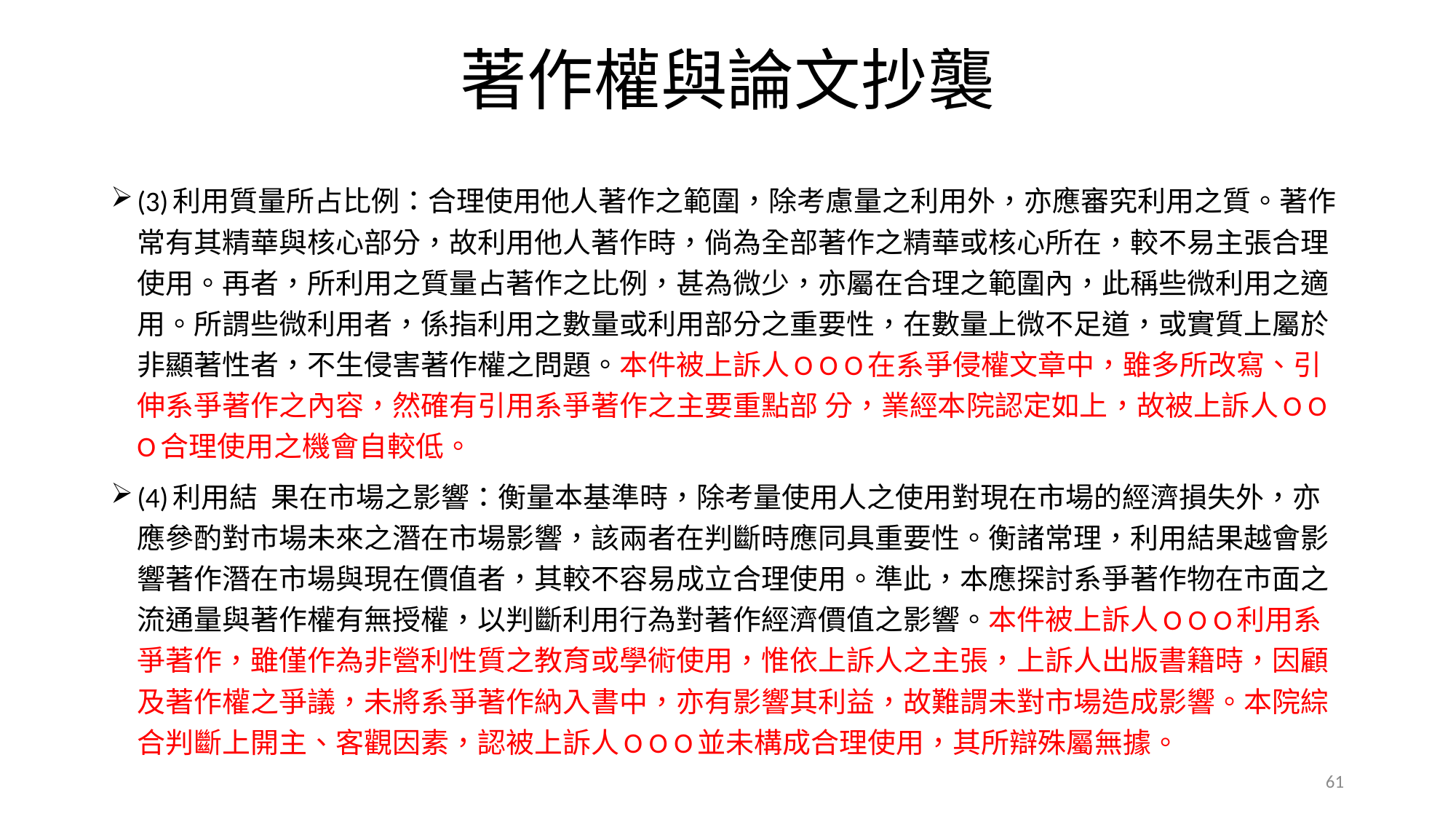

# 著作權與論文抄襲
(3)利用質量所占比例：合理使用他人著作之範圍，除考慮量之利用外，亦應審究利用之質。著作常有其精華與核心部分，故利用他人著作時，倘為全部著作之精華或核心所在，較不易主張合理使用。再者，所利用之質量占著作之比例，甚為微少，亦屬在合理之範圍內，此稱些微利用之適用。所謂些微利用者，係指利用之數量或利用部分之重要性，在數量上微不足道，或實質上屬於非顯著性者，不生侵害著作權之問題。本件被上訴人O O O在系爭侵權文章中，雖多所改寫、引伸系爭著作之內容，然確有引用系爭著作之主要重點部 分，業經本院認定如上，故被上訴人O O O合理使用之機會自較低。
(4)利用結  果在市場之影響：衡量本基準時，除考量使用人之使用對現在市場的經濟損失外，亦應參酌對市場未來之潛在市場影響，該兩者在判斷時應同具重要性。衡諸常理，利用結果越會影響著作潛在市場與現在價值者，其較不容易成立合理使用。準此，本應探討系爭著作物在市面之流通量與著作權有無授權，以判斷利用行為對著作經濟價值之影響。本件被上訴人O O O利用系爭著作，雖僅作為非營利性質之教育或學術使用，惟依上訴人之主張，上訴人出版書籍時，因顧及著作權之爭議，未將系爭著作納入書中，亦有影響其利益，故難謂未對市場造成影響。本院綜合判斷上開主、客觀因素，認被上訴人O O O並未構成合理使用，其所辯殊屬無據。

61